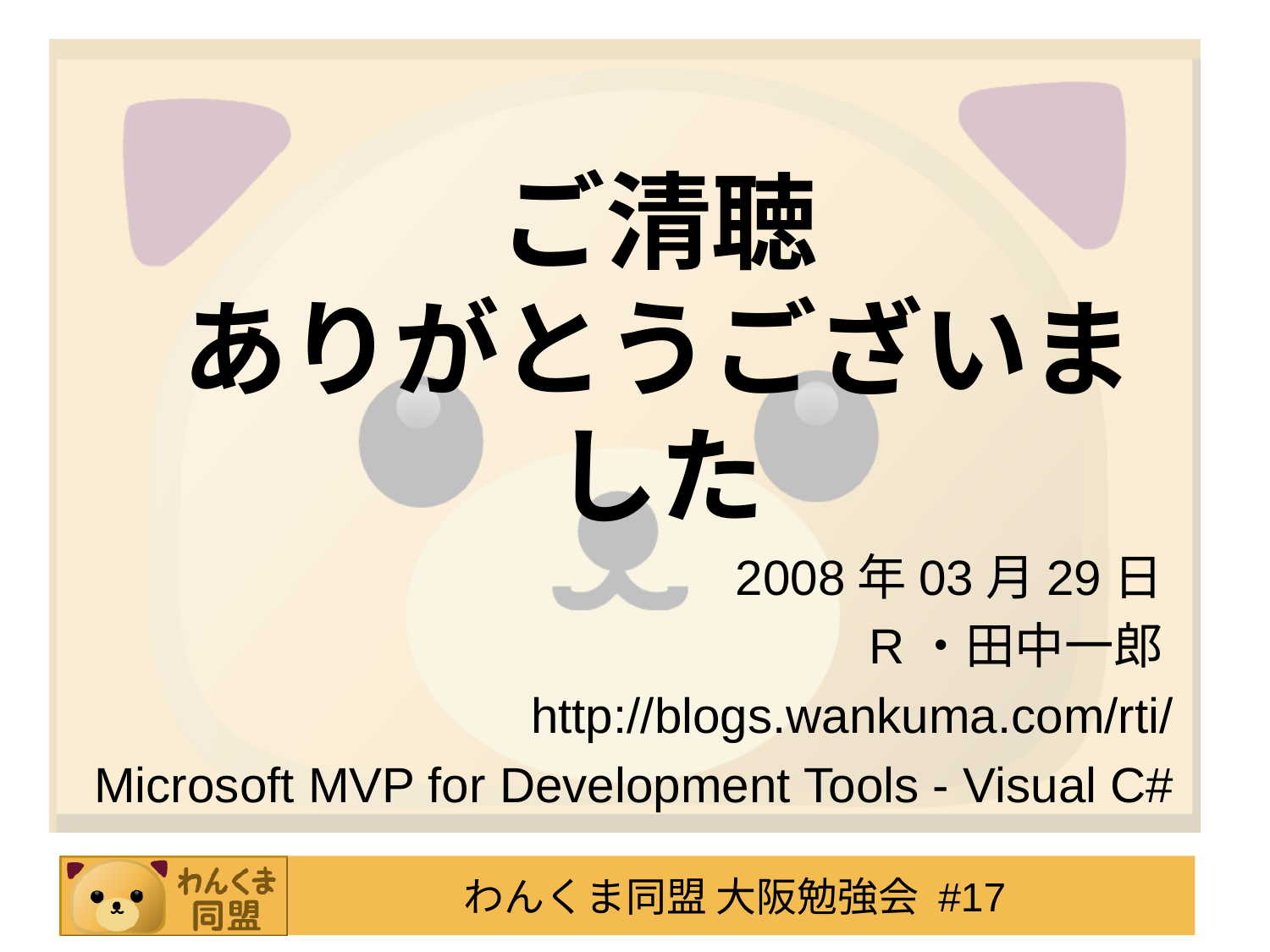

# ご清聴 ありがとうございました
2008年03月29日
R・田中一郎
http://blogs.wankuma.com/rti/
Microsoft MVP for Development Tools - Visual C#